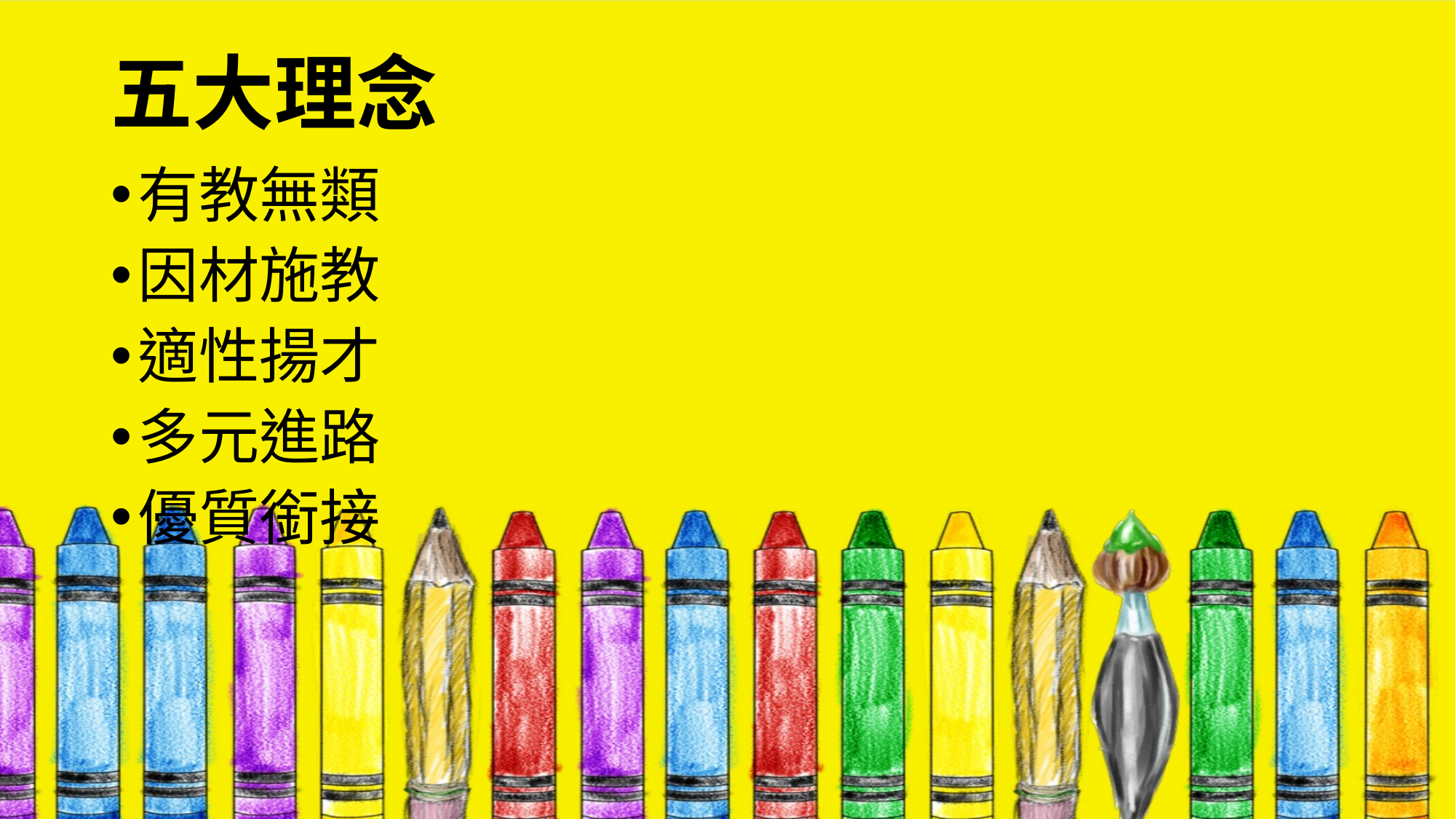

# 五大理念
有教無類
因材施教
適性揚才
多元進路
優質銜接